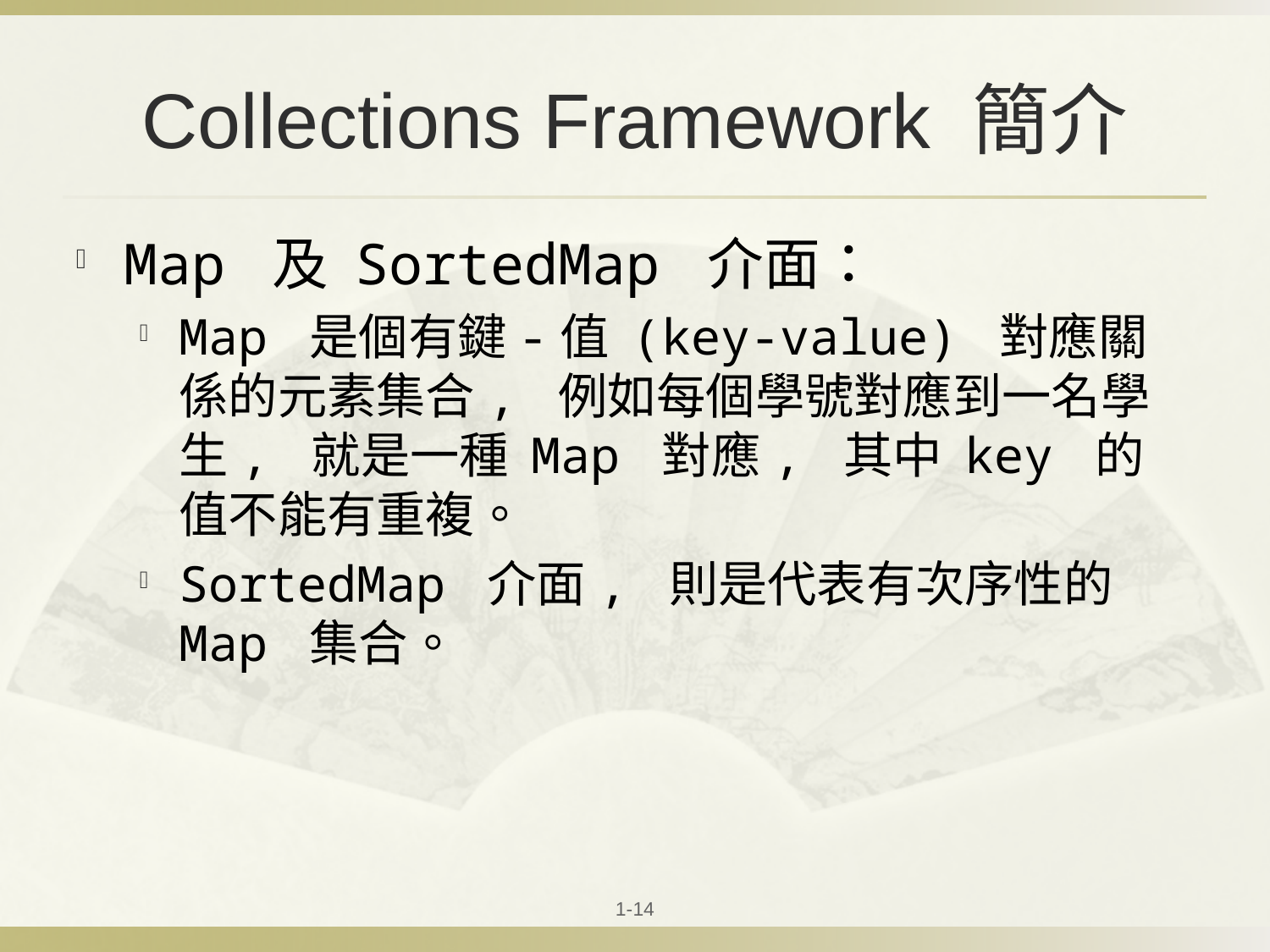

# Collections Framework 簡介
Map 及 SortedMap 介面：
Map 是個有鍵-值 (key-value) 對應關係的元素集合, 例如每個學號對應到一名學生, 就是一種 Map 對應, 其中 key 的值不能有重複。
SortedMap 介面, 則是代表有次序性的 Map 集合。
1-14